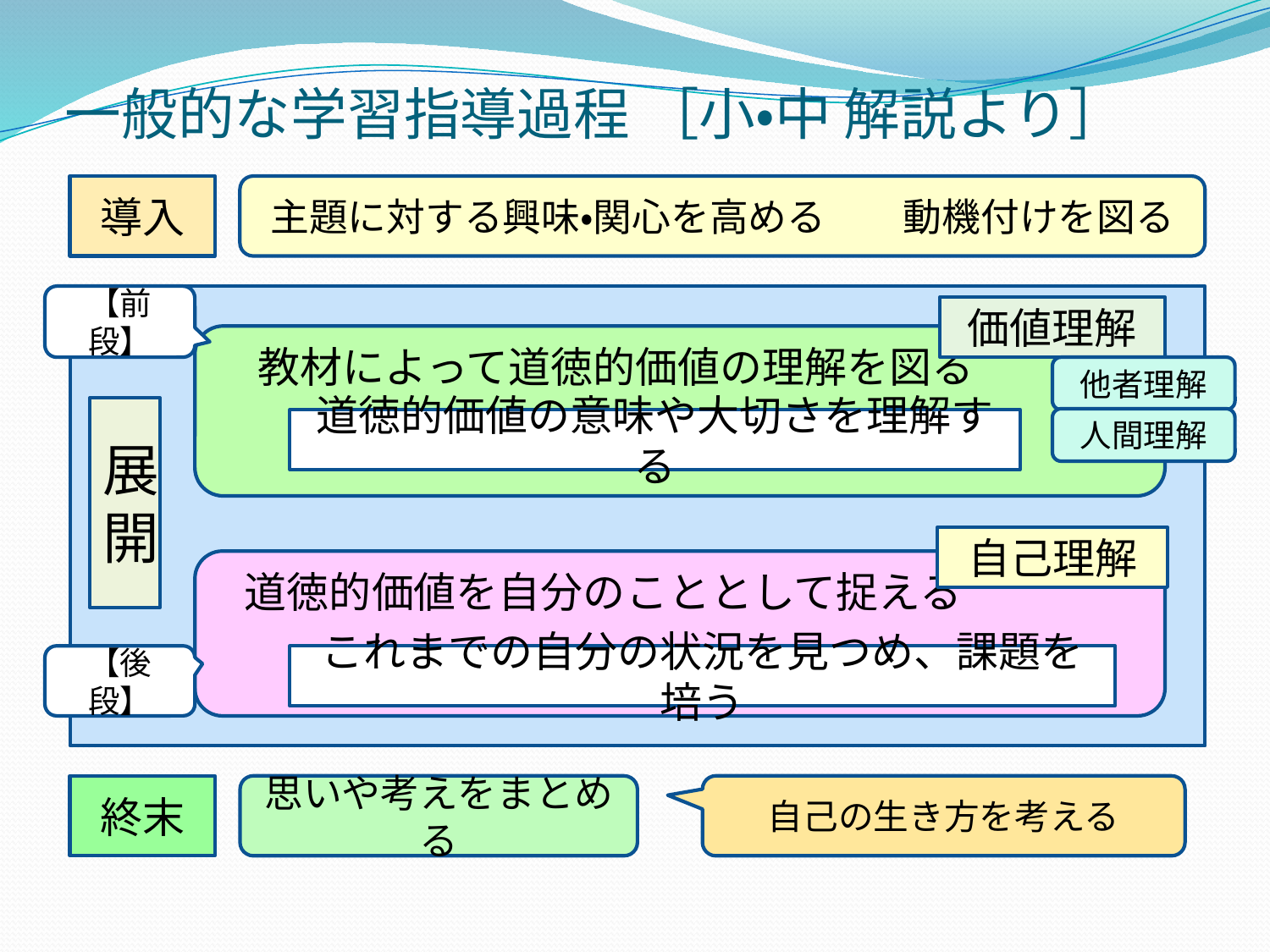

# 一般的な学習指導過程 ［小・中 解説より］

導入
主題に対する興味・関心を高める　　動機付けを図る
【前段】

価値理解
　教材によって道徳的価値の理解を図る
他者理解
展開
人間理解
道徳的価値の意味や大切さを理解する
自己理解
  道徳的価値を自分のこととして捉える
【後段】
これまでの自分の状況を見つめ、課題を培う
終末
思いや考えをまとめる
自己の生き方を考える